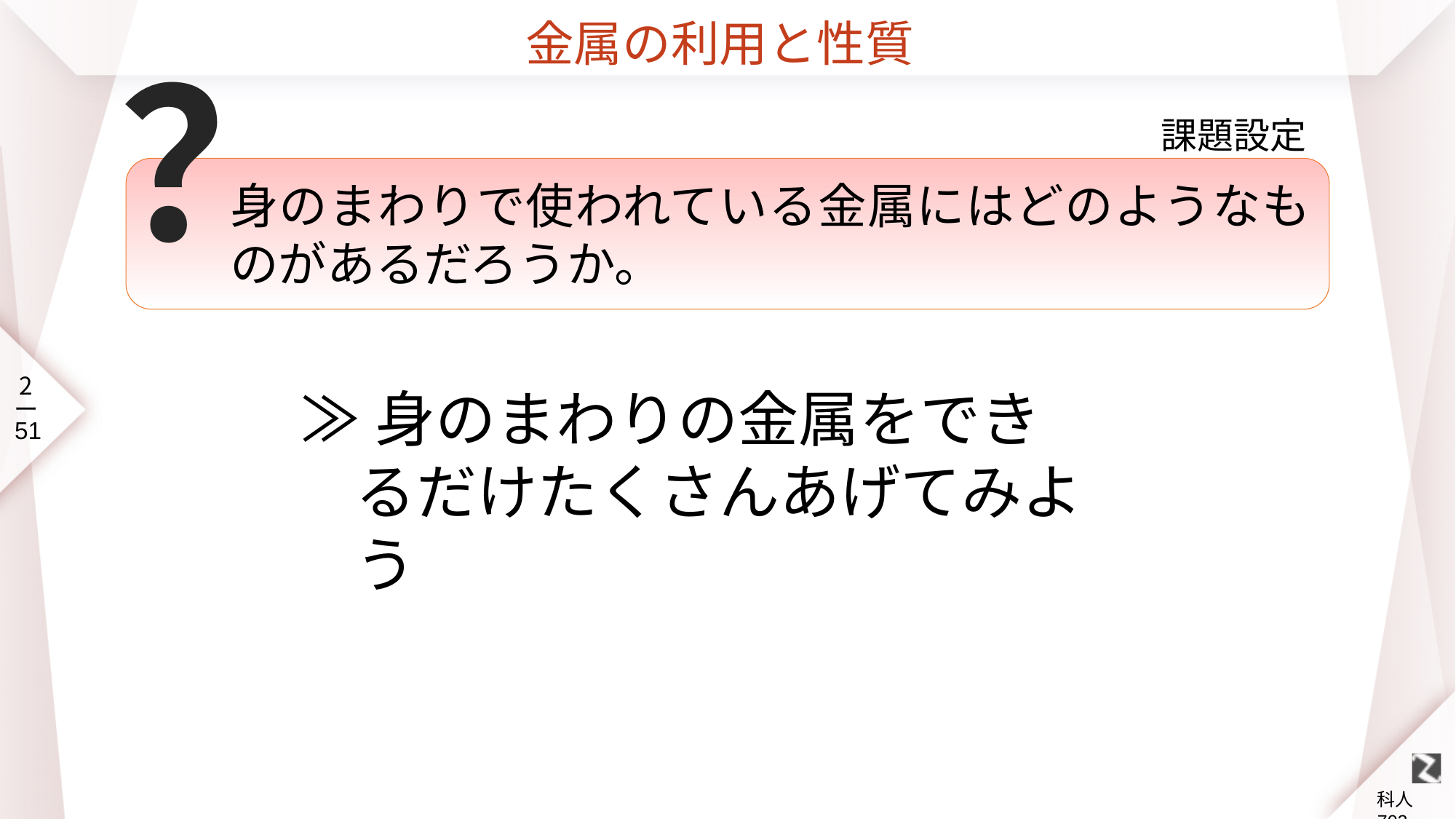

# 金属の利用と性質
２章　１節　|　２　金属

？
課題設定
身のまわりで使われている金属にはどのようなものがあるだろうか。
≫身のまわりの金属をできるだけたくさんあげてみよう